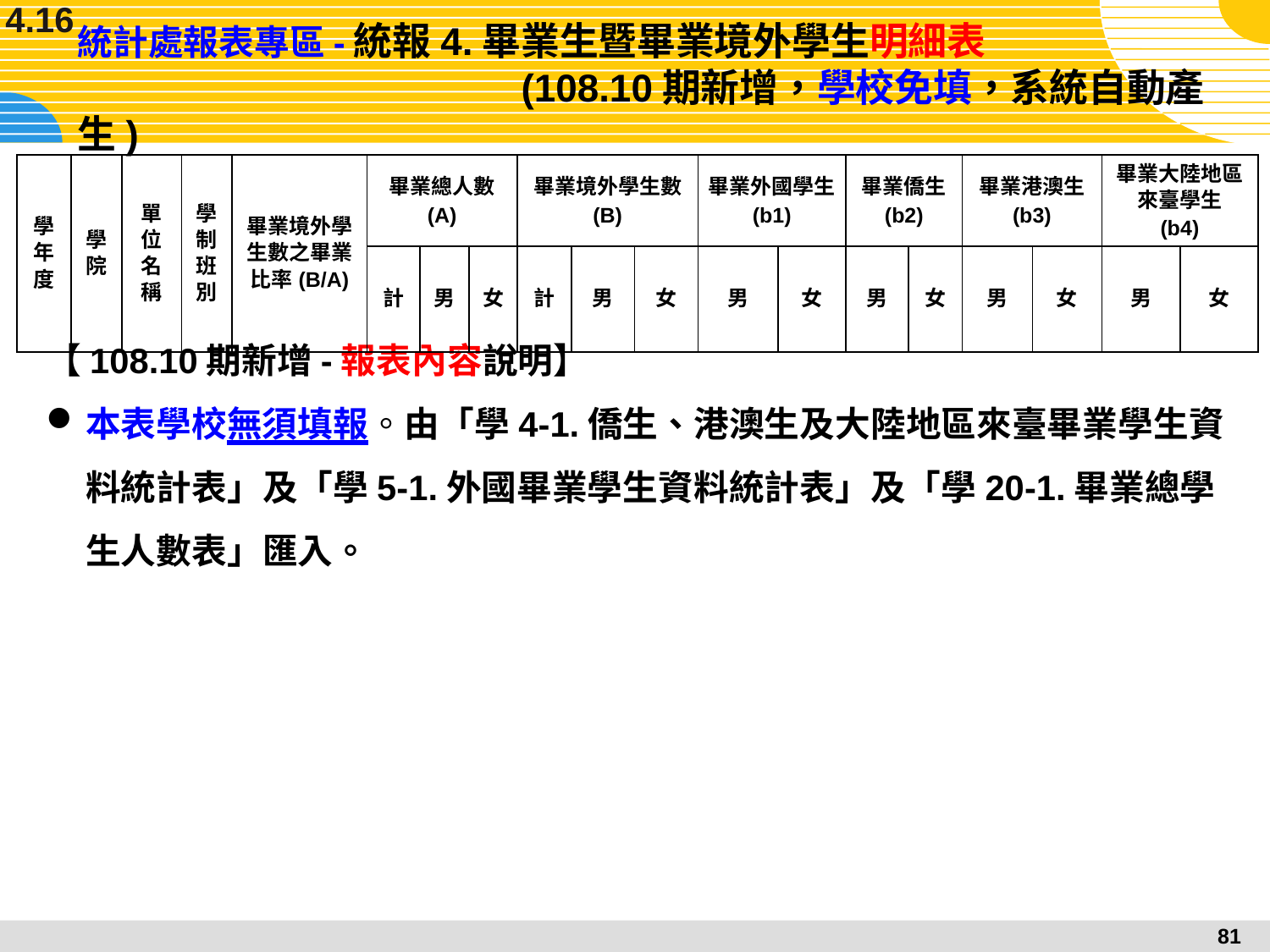

4.16
# 統計處報表專區-統報4.畢業生暨畢業境外學生明細表 (108.10期新增，學校免填，系統自動產生)
| 學年度 | 學院 | 單位 名稱 | 學制 班別 | 畢業境外學生數之畢業比率(B/A) | 畢業總人數 (A) |  |  | 畢業境外學生數 (B) |  |  | 畢業外國學生 (b1) |  | 畢業僑生 (b2) |  | 畢業港澳生 (b3) |  | 畢業大陸地區來臺學生 (b4) |  |
| --- | --- | --- | --- | --- | --- | --- | --- | --- | --- | --- | --- | --- | --- | --- | --- | --- | --- | --- |
|  |  |  |  |  | 計 | 男 | 女 | 計 | 男 | 女 | 男 | 女 | 男 | 女 | 男 | 女 | 男 | 女 |
【108.10期新增-報表內容說明】
本表學校無須填報。由「學4-1.僑生、港澳生及大陸地區來臺畢業學生資料統計表」及「學5-1.外國畢業學生資料統計表」及「學20-1.畢業總學生人數表」匯入。